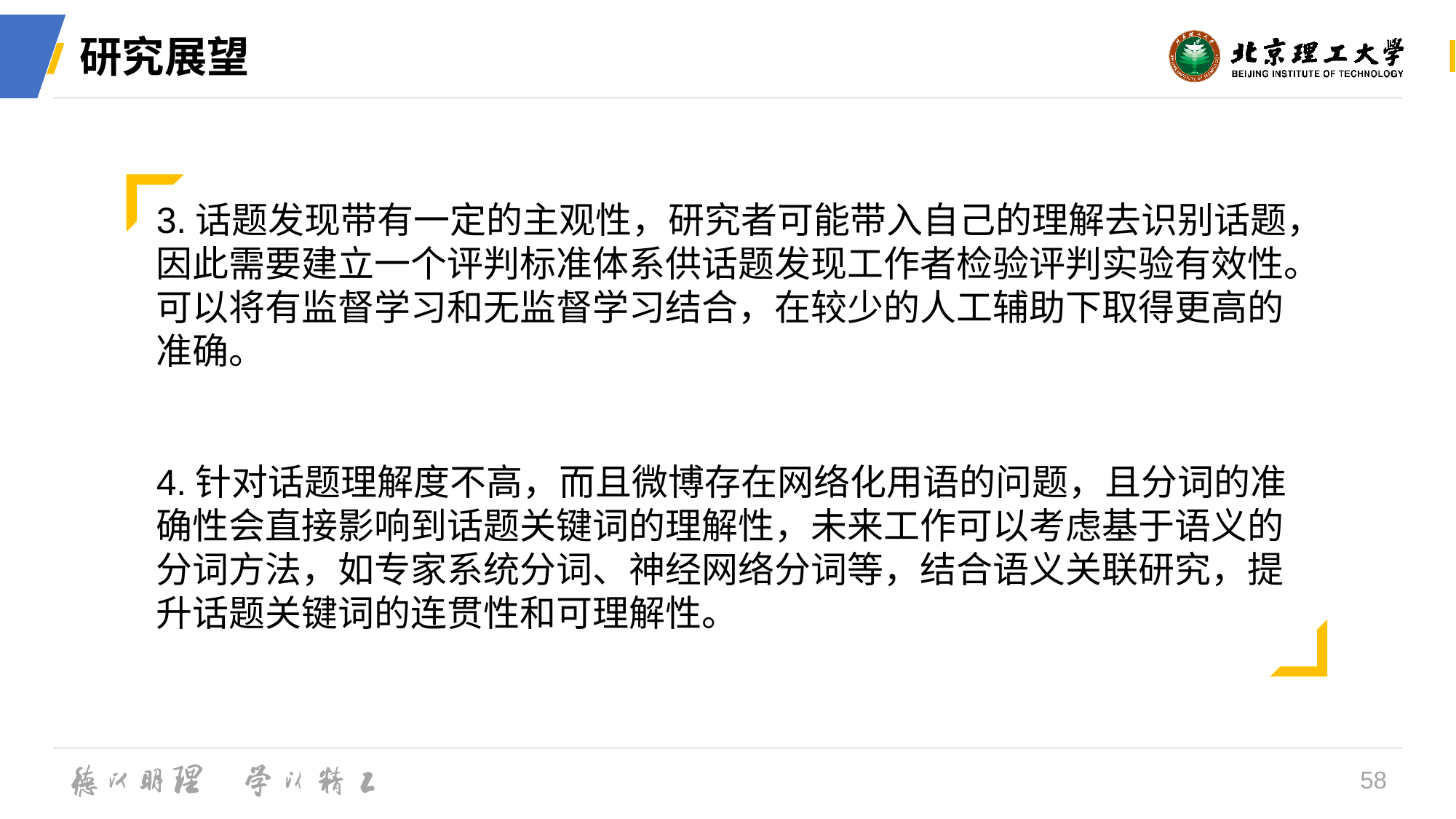

# 研究展望

3.话题发现带有一定的主观性，研究者可能带入自己的理解去识别话题，因此需要建立一个评判标准体系供话题发现工作者检验评判实验有效性。可以将有监督学习和无监督学习结合，在较少的人工辅助下取得更高的准确。

4.针对话题理解度不高，而且微博存在网络化用语的问题，且分词的准确性会直接影响到话题关键词的理解性，未来工作可以考虑基于语义的分词方法，如专家系统分词、神经网络分词等，结合语义关联研究，提升话题关键词的连贯性和可理解性。